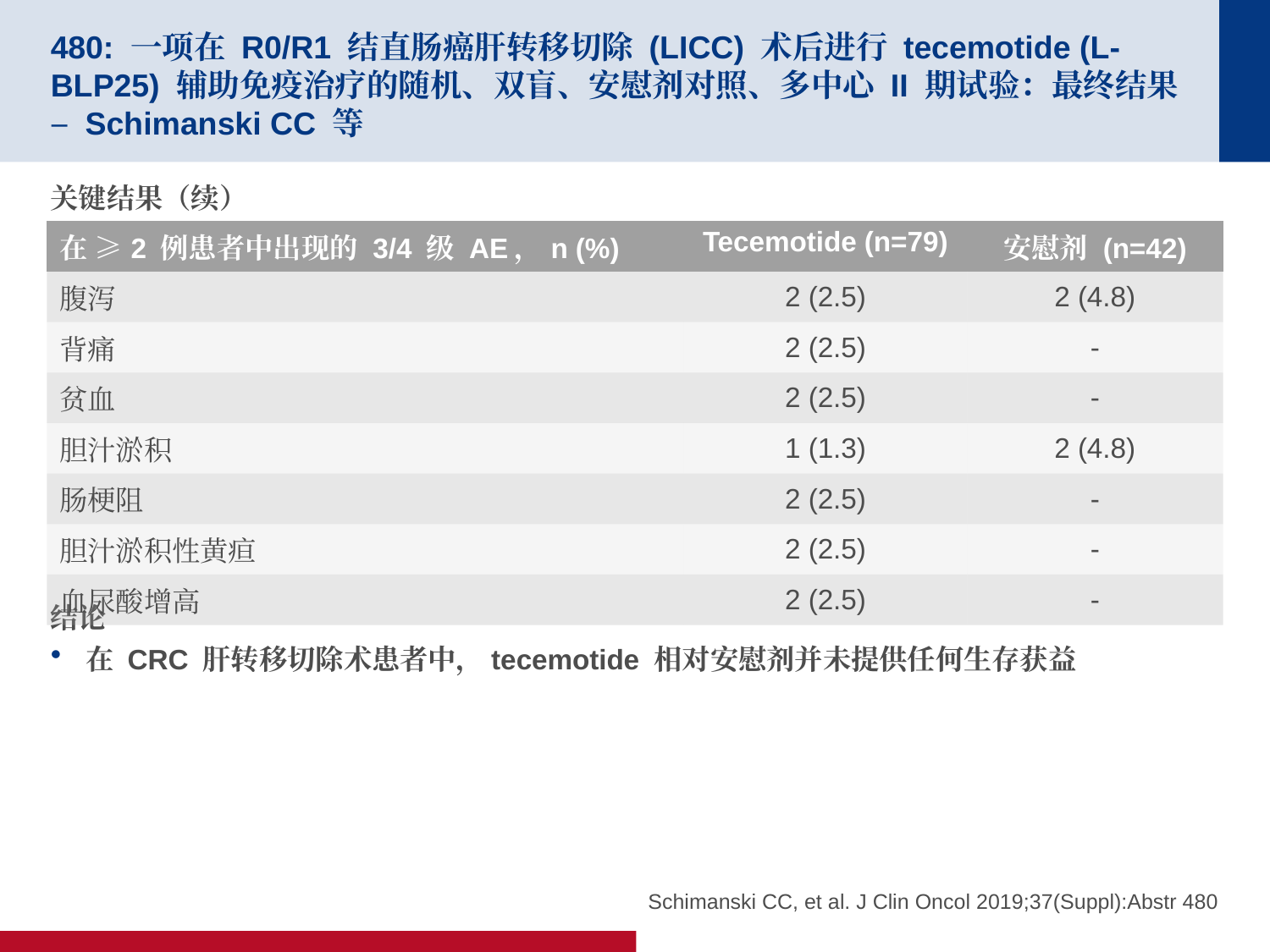

# 480: 一项在 R0/R1 结直肠癌肝转移切除 (LICC) 术后进行 tecemotide (L-BLP25) 辅助免疫治疗的随机、双盲、安慰剂对照、多中心 II 期试验：最终结果 – Schimanski CC 等
关键结果（续）

结论
在 CRC 肝转移切除术患者中，tecemotide 相对安慰剂并未提供任何生存获益
| 在 ≥2 例患者中出现的 3/4 级 AE，n (%) | Tecemotide (n=79) | 安慰剂 (n=42) |
| --- | --- | --- |
| 腹泻 | 2 (2.5) | 2 (4.8) |
| 背痛 | 2 (2.5) | - |
| 贫血 | 2 (2.5) | - |
| 胆汁淤积 | 1 (1.3) | 2 (4.8) |
| 肠梗阻 | 2 (2.5) | - |
| 胆汁淤积性黄疸 | 2 (2.5) | - |
| 血尿酸增高 | 2 (2.5) | - |
Schimanski CC, et al. J Clin Oncol 2019;37(Suppl):Abstr 480